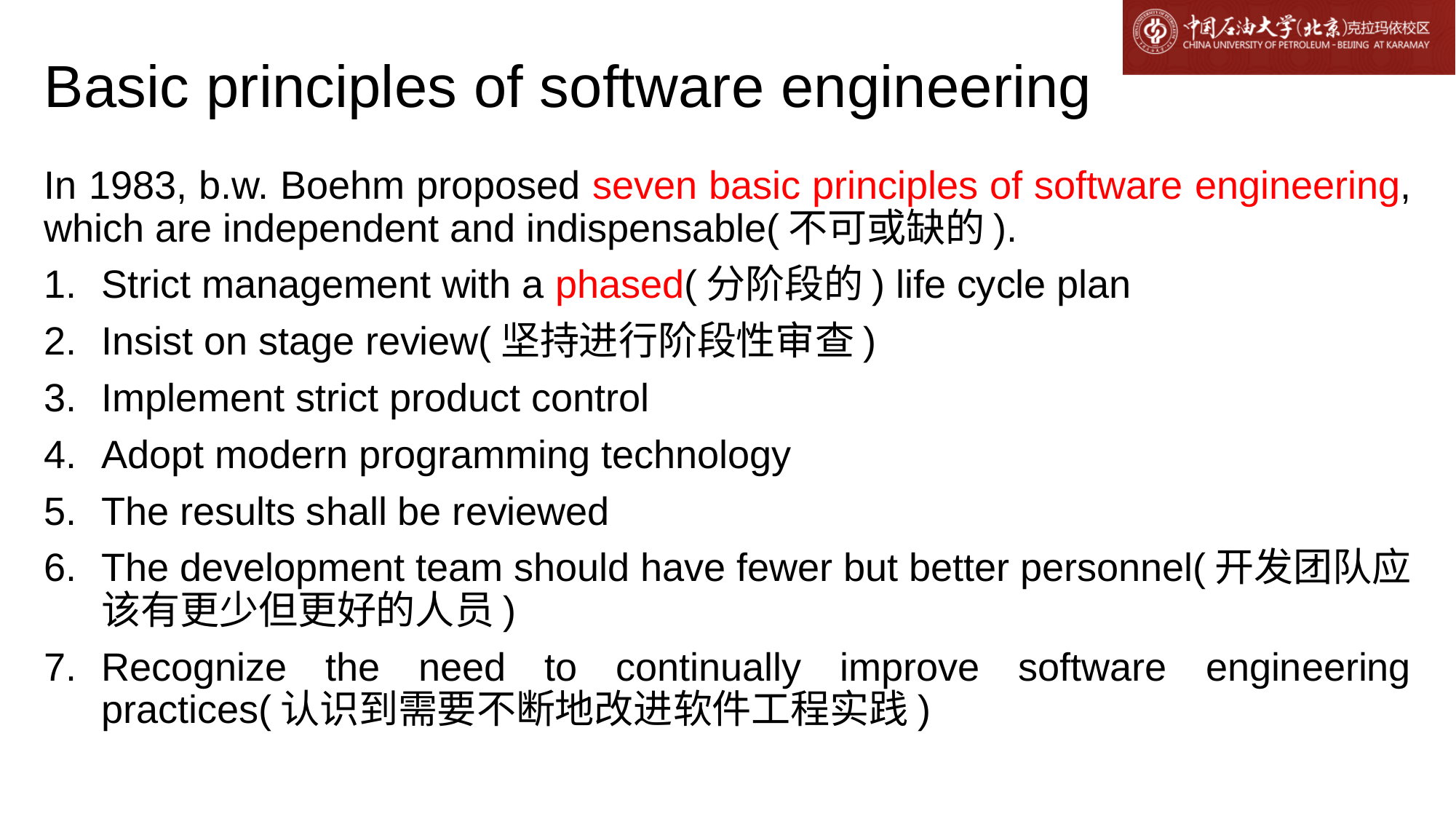

# Basic principles of software engineering
In 1983, b.w. Boehm proposed seven basic principles of software engineering, which are independent and indispensable(不可或缺的).
Strict management with a phased(分阶段的) life cycle plan
Insist on stage review(坚持进行阶段性审查)
Implement strict product control
Adopt modern programming technology
The results shall be reviewed
The development team should have fewer but better personnel(开发团队应该有更少但更好的人员)
Recognize the need to continually improve software engineering practices(认识到需要不断地改进软件工程实践)